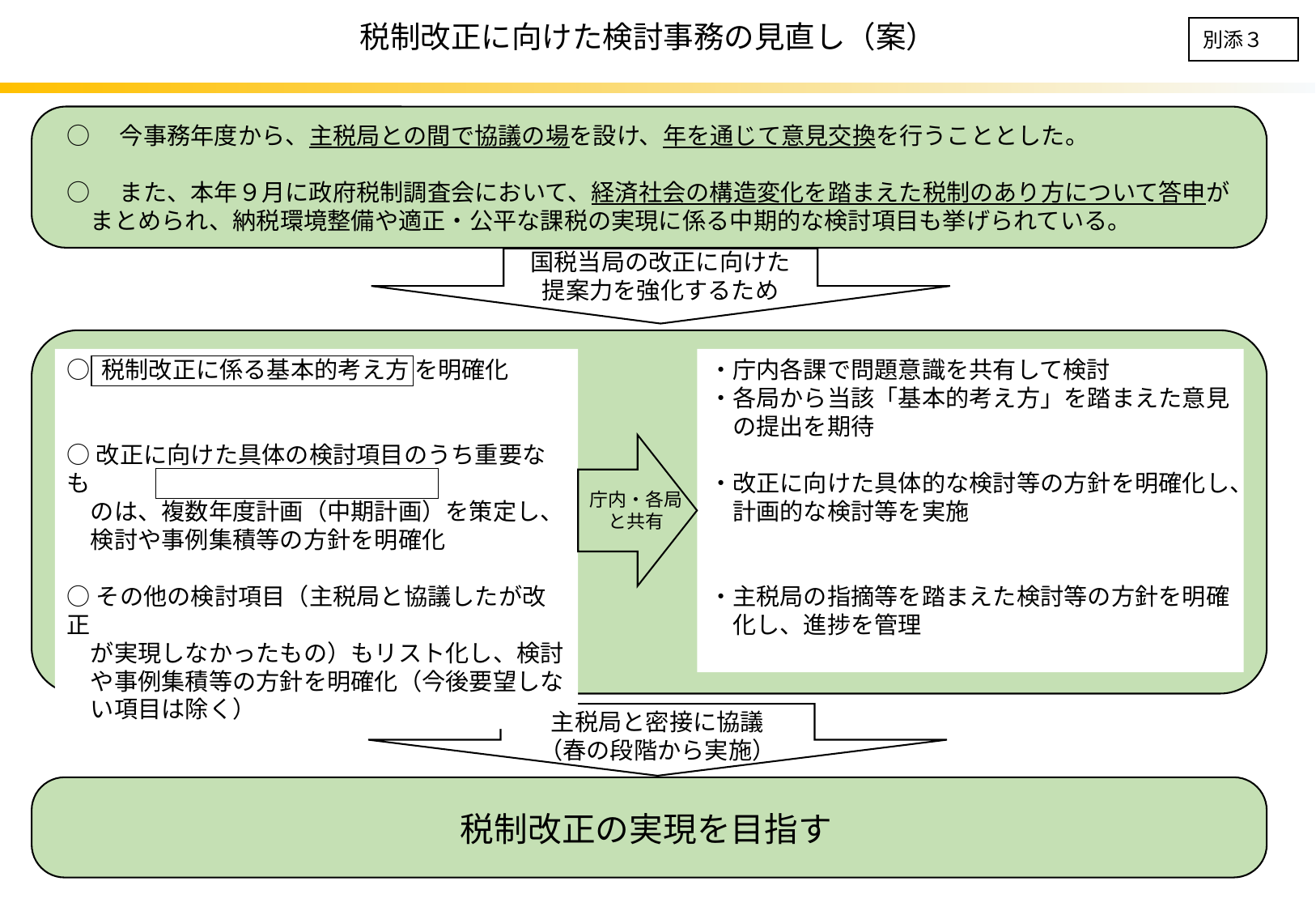

税制改正に向けた検討事務の見直し（案）
別添３

○　今事務年度から、主税局との間で協議の場を設け、年を通じて意見交換を行うこととした。

○　また、本年９月に政府税制調査会において、経済社会の構造変化を踏まえた税制のあり方について答申が
　まとめられ、納税環境整備や適正・公平な課税の実現に係る中期的な検討項目も挙げられている。
国税当局の改正に向けた
提案力を強化するため

○ 税制改正に係る基本的考え方 を明確化

○改正に向けた具体の検討項目のうち重要なも
　のは、複数年度計画（中期計画）を策定し、
　検討や事例集積等の方針を明確化

○その他の検討項目（主税局と協議したが改正
　が実現しなかったもの）もリスト化し、検討
　や事例集積等の方針を明確化（今後要望しな
　い項目は除く）
・庁内各課で問題意識を共有して検討
・各局から当該「基本的考え方」を踏まえた意見
　の提出を期待

・改正に向けた具体的な検討等の方針を明確化し、
　計画的な検討等を実施

・主税局の指摘等を踏まえた検討等の方針を明確
　化し、進捗を管理

庁内・各局
と共有
主税局と密接に協議
（春の段階から実施）

税制改正の実現を目指す